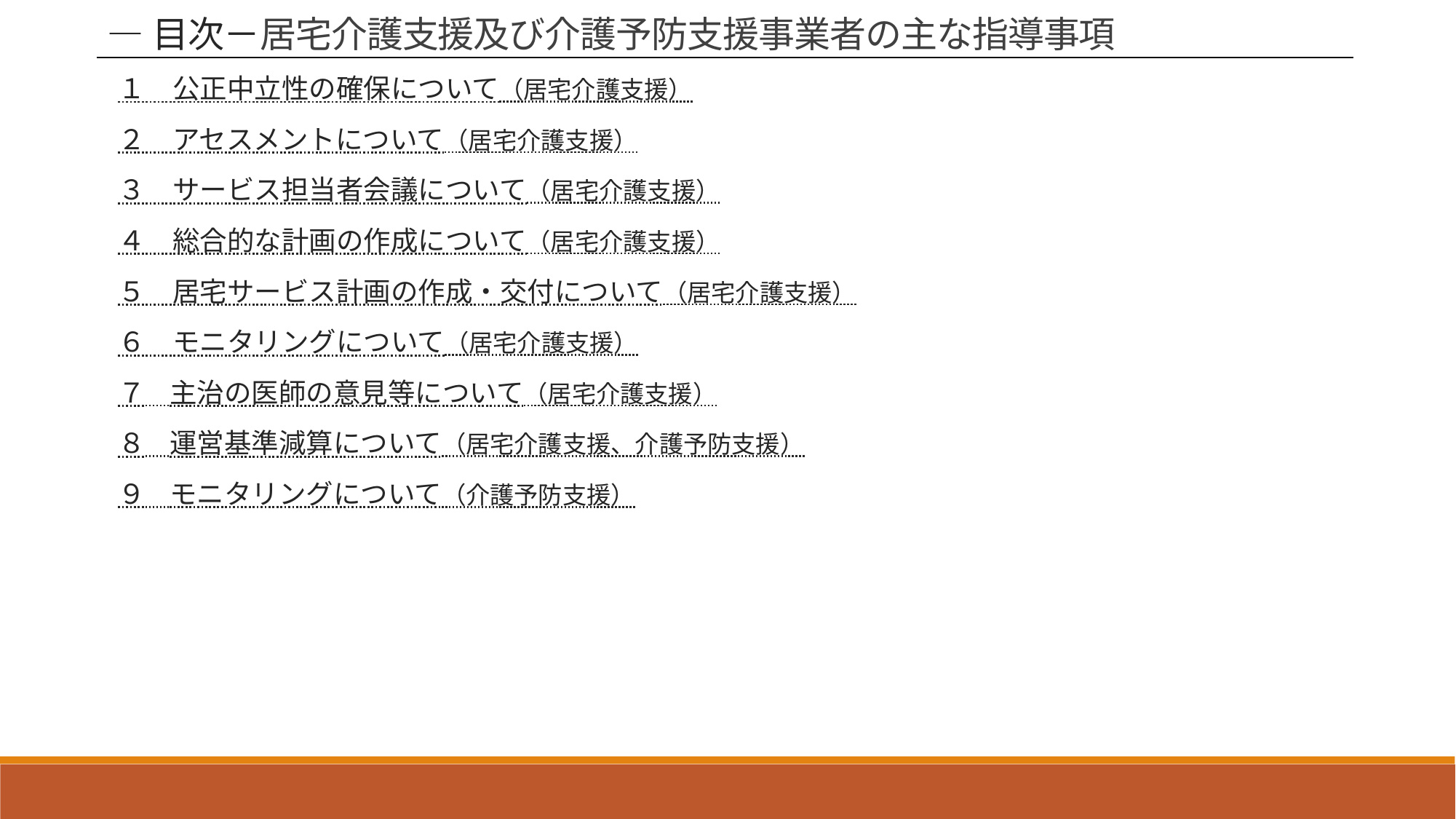

―目次－居宅介護支援及び介護予防支援事業者の主な指導事項
１　公正中立性の確保について（居宅介護支援）
２　アセスメントについて（居宅介護支援）
３　サービス担当者会議について（居宅介護支援）
４　総合的な計画の作成について（居宅介護支援）
５　居宅サービス計画の作成・交付について（居宅介護支援）
６　モニタリングについて（居宅介護支援）
７　主治の医師の意見等について（居宅介護支援）
８　運営基準減算について（居宅介護支援、介護予防支援）
９　モニタリングについて（介護予防支援）